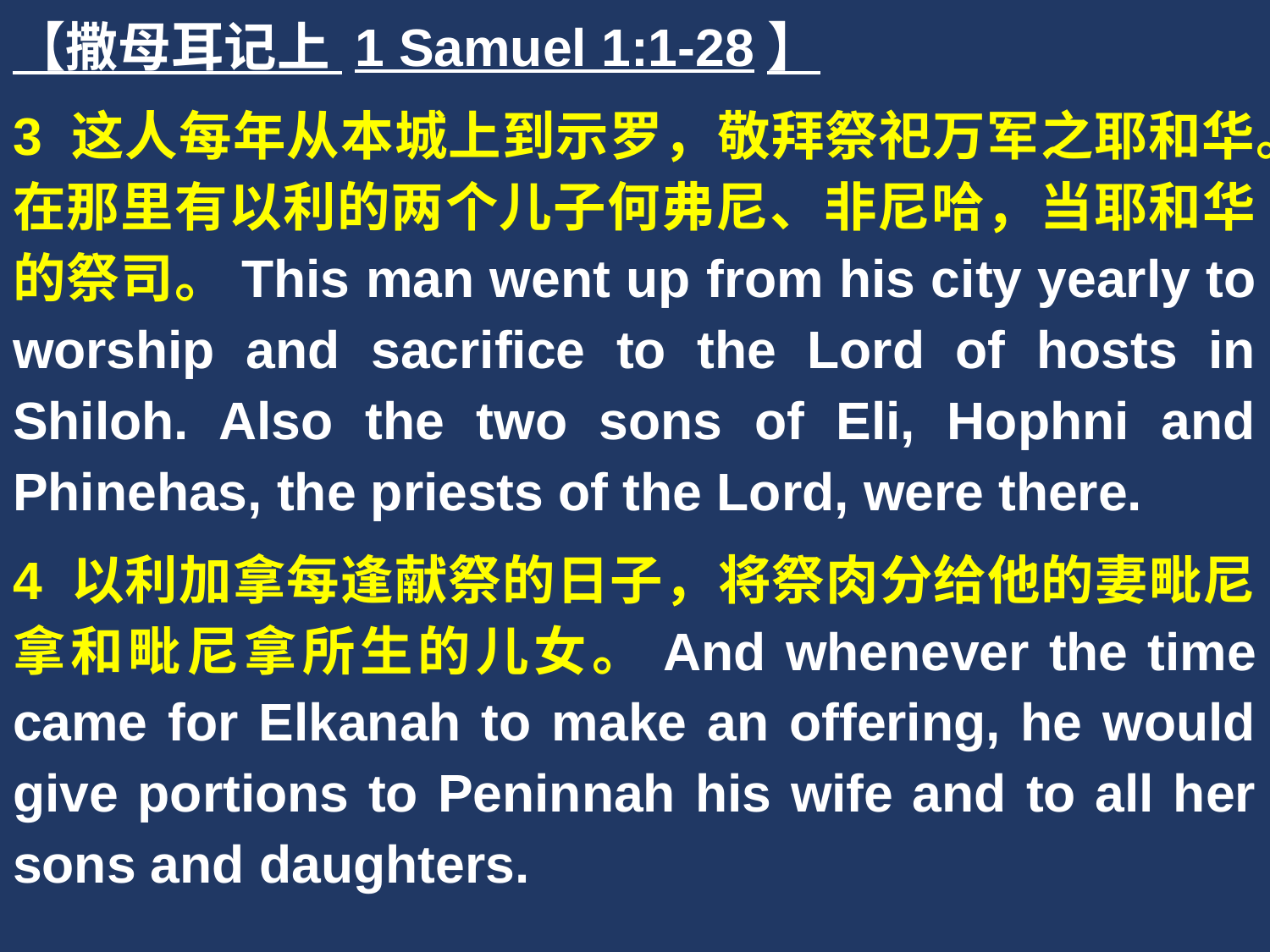

【撒母耳记上 1 Samuel 1:1-28】
3 这人每年从本城上到示罗，敬拜祭祀万军之耶和华。在那里有以利的两个儿子何弗尼、非尼哈，当耶和华的祭司。This man went up from his city yearly to worship and sacrifice to the Lord of hosts in Shiloh. Also the two sons of Eli, Hophni and Phinehas, the priests of the Lord, were there.
4 以利加拿每逢献祭的日子，将祭肉分给他的妻毗尼拿和毗尼拿所生的儿女。And whenever the time came for Elkanah to make an offering, he would give portions to Peninnah his wife and to all her sons and daughters.